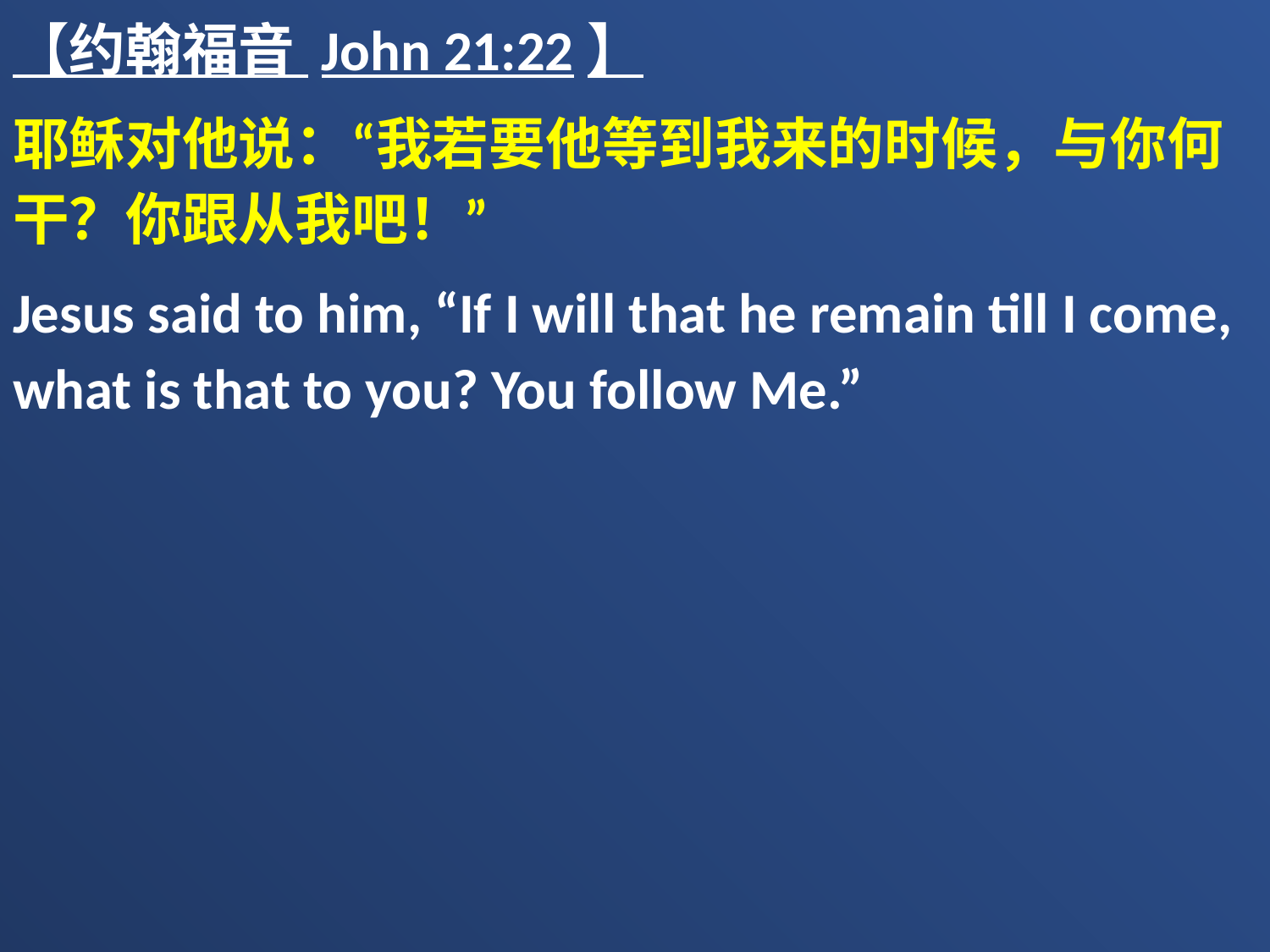

【约翰福音 John 21:22】
耶稣对他说：“我若要他等到我来的时候，与你何干？你跟从我吧！”
Jesus said to him, “If I will that he remain till I come, what is that to you? You follow Me.”